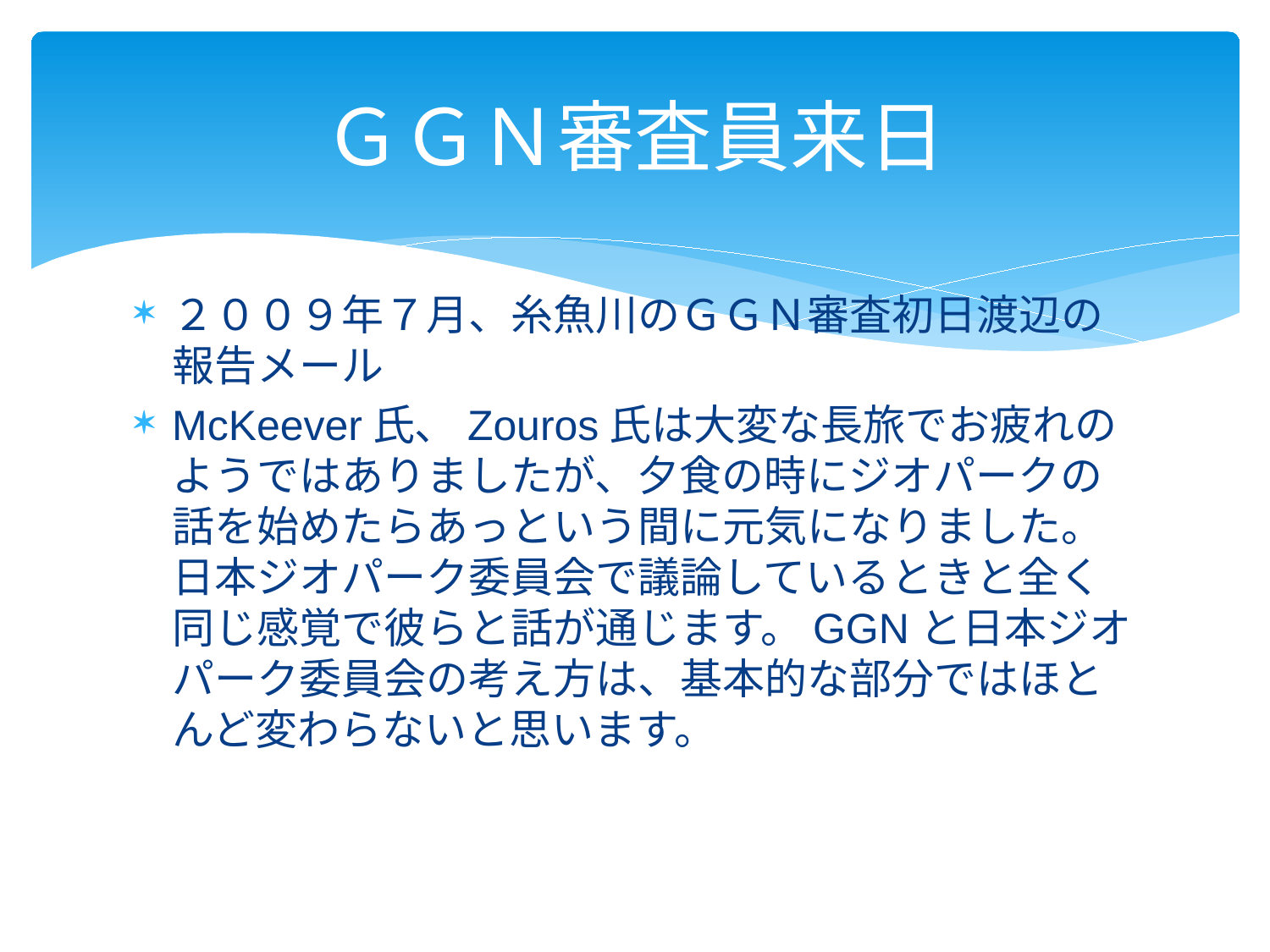

# ＧＧＮ審査員来日
２００９年７月、糸魚川のＧＧＮ審査初日渡辺の報告メール
McKeever氏、Zouros氏は大変な長旅でお疲れのようではありましたが、夕食の時にジオパークの話を始めたらあっという間に元気になりました。日本ジオパーク委員会で議論しているときと全く同じ感覚で彼らと話が通じます。GGNと日本ジオパーク委員会の考え方は、基本的な部分ではほとんど変わらないと思います。